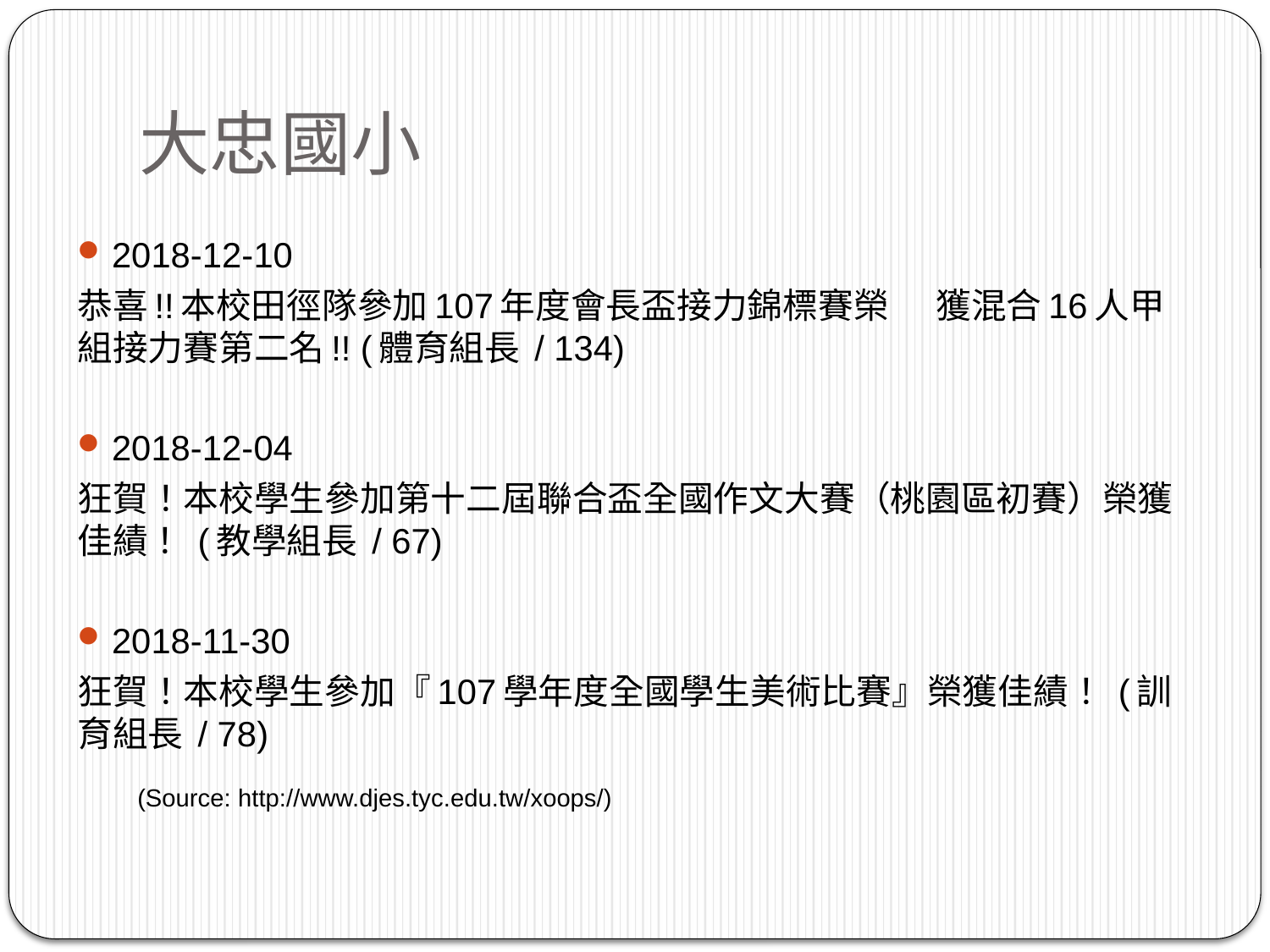

# 大忠國小

2018-12-10
恭喜!!本校田徑隊參加107年度會長盃接力錦標賽榮      獲混合16人甲組接力賽第二名!! (體育組長 / 134)

2018-12-04
狂賀！本校學生參加第十二屆聯合盃全國作文大賽（桃園區初賽）榮獲佳績！ (教學組長 / 67)

2018-11-30
狂賀！本校學生參加『107學年度全國學生美術比賽』榮獲佳績！ (訓育組長 / 78)
(Source: http://www.djes.tyc.edu.tw/xoops/)